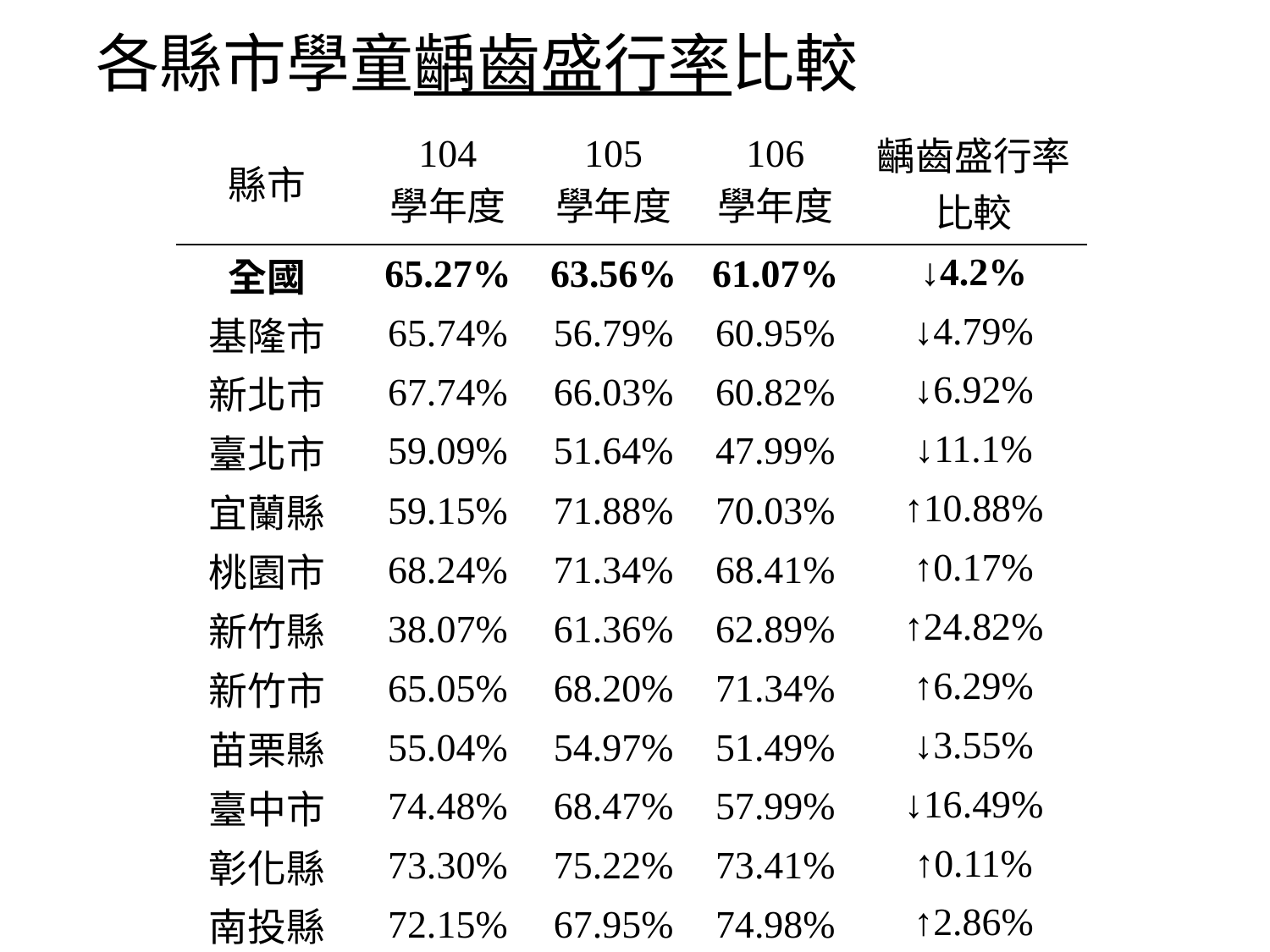

# 各縣市學童齲齒盛行率比較
| 縣市 | 104 學年度 | 105 學年度 | 106 學年度 | 齲齒盛行率 比較 |
| --- | --- | --- | --- | --- |
| 全國 | 65.27% | 63.56% | 61.07% | ↓4.2% |
| 基隆市 | 65.74% | 56.79% | 60.95% | ↓4.79% |
| 新北市 | 67.74% | 66.03% | 60.82% | ↓6.92% |
| 臺北市 | 59.09% | 51.64% | 47.99% | ↓11.1% |
| 宜蘭縣 | 59.15% | 71.88% | 70.03% | ↑10.88% |
| 桃園市 | 68.24% | 71.34% | 68.41% | ↑0.17% |
| 新竹縣 | 38.07% | 61.36% | 62.89% | ↑24.82% |
| 新竹市 | 65.05% | 68.20% | 71.34% | ↑6.29% |
| 苗栗縣 | 55.04% | 54.97% | 51.49% | ↓3.55% |
| 臺中市 | 74.48% | 68.47% | 57.99% | ↓16.49% |
| 彰化縣 | 73.30% | 75.22% | 73.41% | ↑0.11% |
| 南投縣 | 72.15% | 67.95% | 74.98% | ↑2.86% |